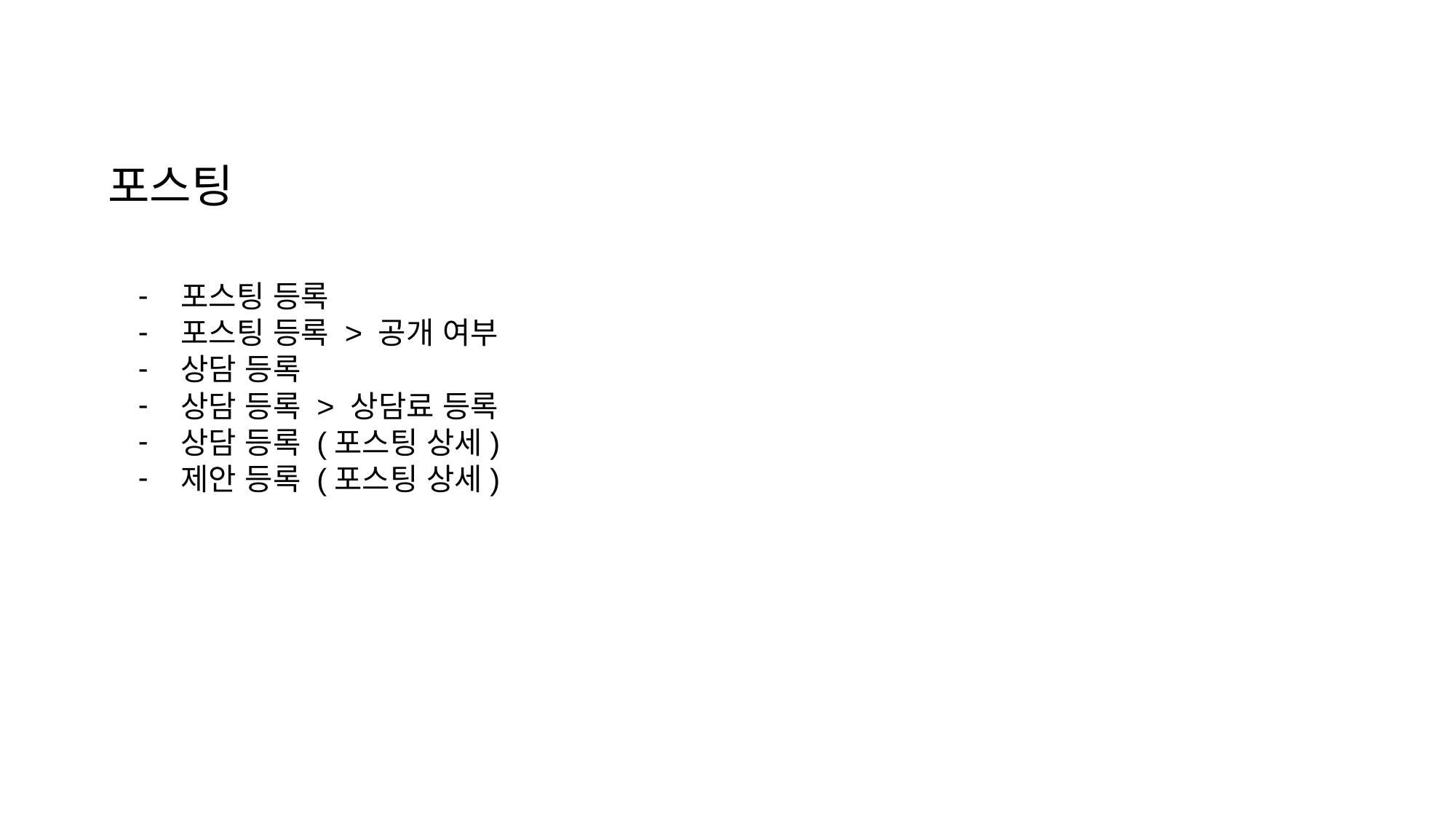

# 포스팅
포스팅 등록
포스팅 등록 > 공개 여부
상담 등록
상담 등록 > 상담료 등록
상담 등록 (포스팅 상세)
제안 등록 (포스팅 상세)